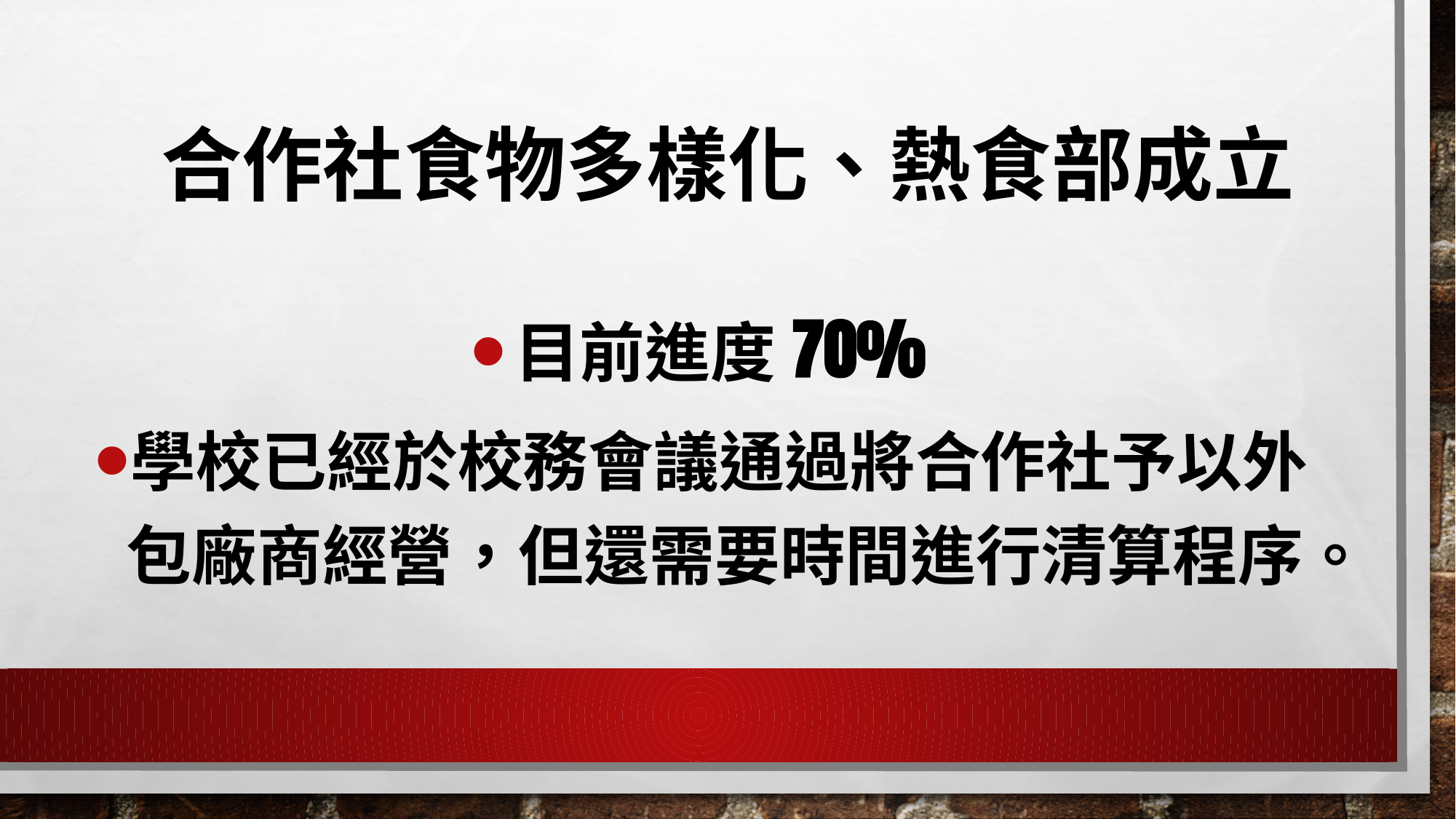

合作社食物多樣化、熱食部成立
目前進度70%
學校已經於校務會議通過將合作社予以外包廠商經營，但還需要時間進行清算程序。